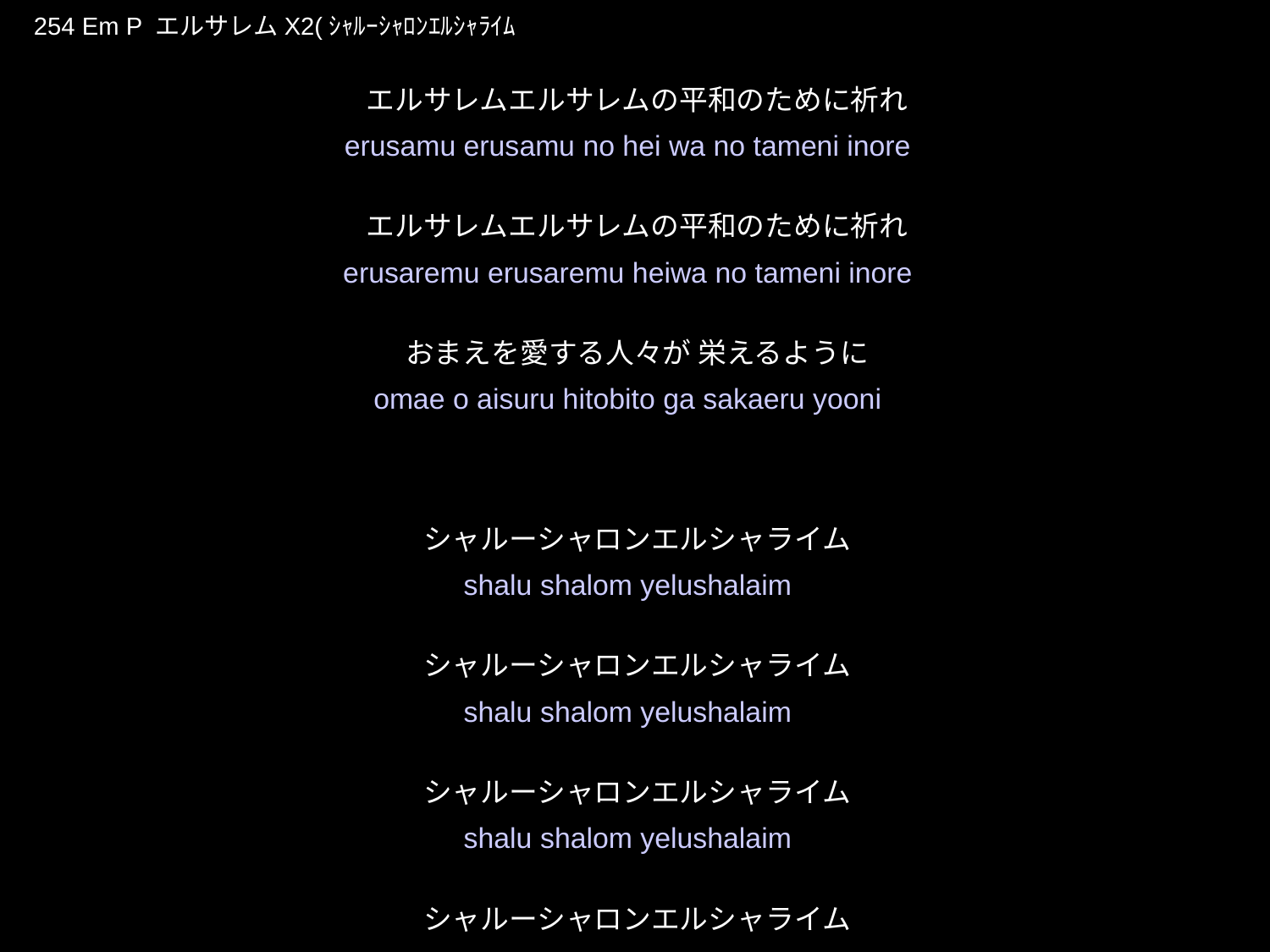

えるされむえるされむのへいわのためにいのれ
★P
254 Em P エルサレムX2(ｼｬﾙｰｼｬﾛﾝｴﾙｼｬﾗｲﾑ
エルサレムエルサレムの平和のために祈れ
エルサレムエルサレムの平和のために祈れ
おまえを愛する人々が 栄えるように
シャルーシャロンエルシャライム
シャルーシャロンエルシャライム
シャルーシャロンエルシャライム
シャルーシャロンエルシャライム
★４
erusamu erusamu no hei wa no tameni inore
erusaremu erusaremu heiwa no tameni inore
omae o aisuru hitobito ga sakaeru yooni
shalu shalom yelushalaim
shalu shalom yelushalaim
shalu shalom yelushalaim
shalu shalom yelushalaim